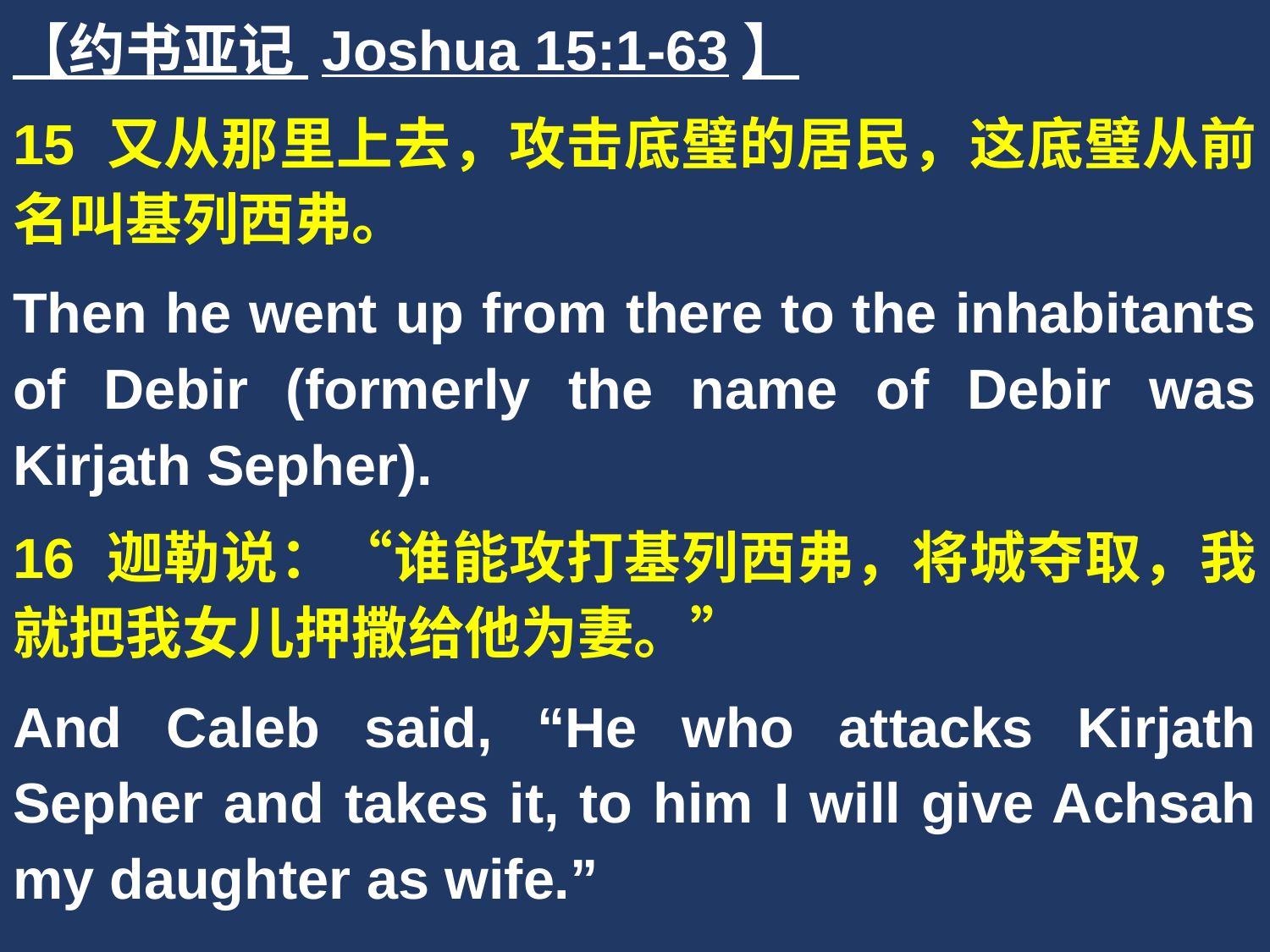

【约书亚记 Joshua 15:1-63】
15 又从那里上去，攻击底璧的居民，这底璧从前名叫基列西弗。
Then he went up from there to the inhabitants of Debir (formerly the name of Debir was Kirjath Sepher).
16 迦勒说：“谁能攻打基列西弗，将城夺取，我就把我女儿押撒给他为妻。”
And Caleb said, “He who attacks Kirjath Sepher and takes it, to him I will give Achsah my daughter as wife.”